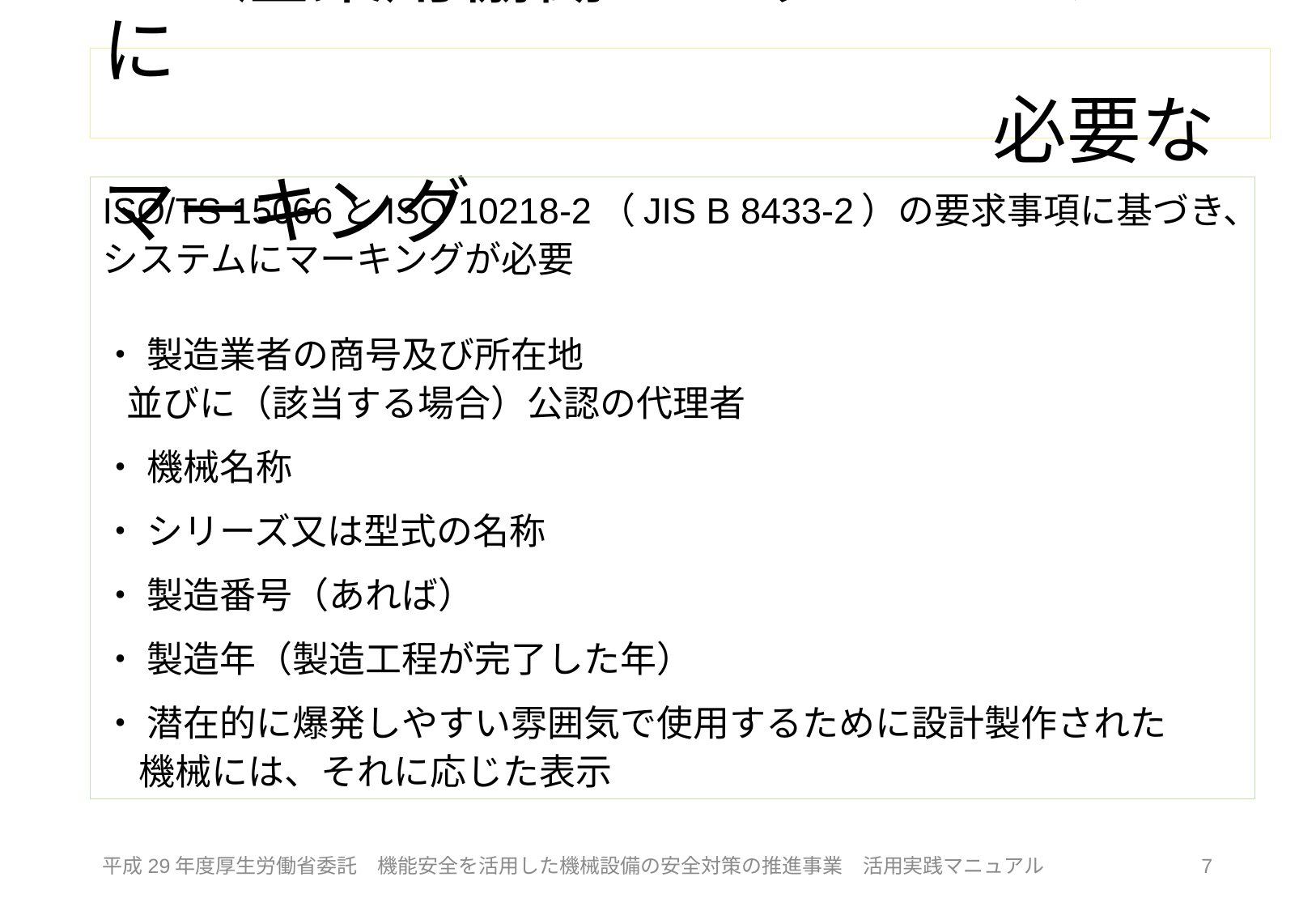

# 3　産業用協働ロボットシステムに 　　　　　　　　　　　　必要なマーキング
ISO/TS 15066とISO 10218-2（JIS B 8433-2）の要求事項に基づき、システムにマーキングが必要

・ 製造業者の商号及び所在地
  並びに（該当する場合）公認の代理者

・ 機械名称

・ シリーズ又は型式の名称

・ 製造番号（あれば）

・ 製造年（製造工程が完了した年）

・ 潜在的に爆発しやすい雰囲気で使用するために設計製作された
　機械には、それに応じた表示

平成29年度厚生労働省委託　機能安全を活用した機械設備の安全対策の推進事業　活用実践マニュアル
7